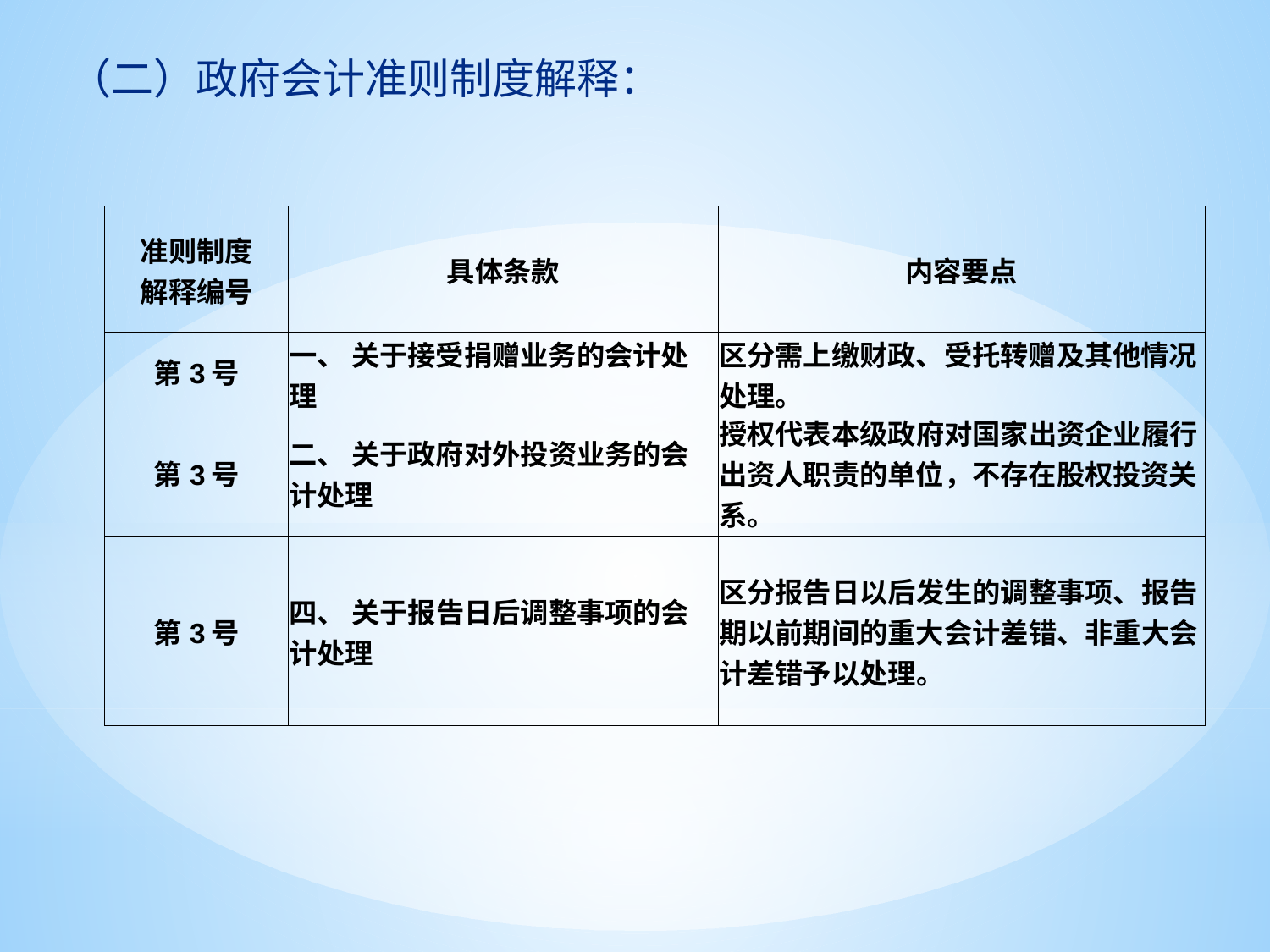

（二）政府会计准则制度解释：
| 准则制度 解释编号 | 具体条款 | 内容要点 |
| --- | --- | --- |
| 第3号 | 一、 关于接受捐赠业务的会计处理 | 区分需上缴财政、受托转赠及其他情况处理。 |
| 第3号 | 二、 关于政府对外投资业务的会计处理 | 授权代表本级政府对国家出资企业履行出资人职责的单位，不存在股权投资关系。 |
| 第3号 | 四、 关于报告日后调整事项的会计处理 | 区分报告日以后发生的调整事项、报告 期以前期间的重大会计差错、非重大会计差错予以处理。 |